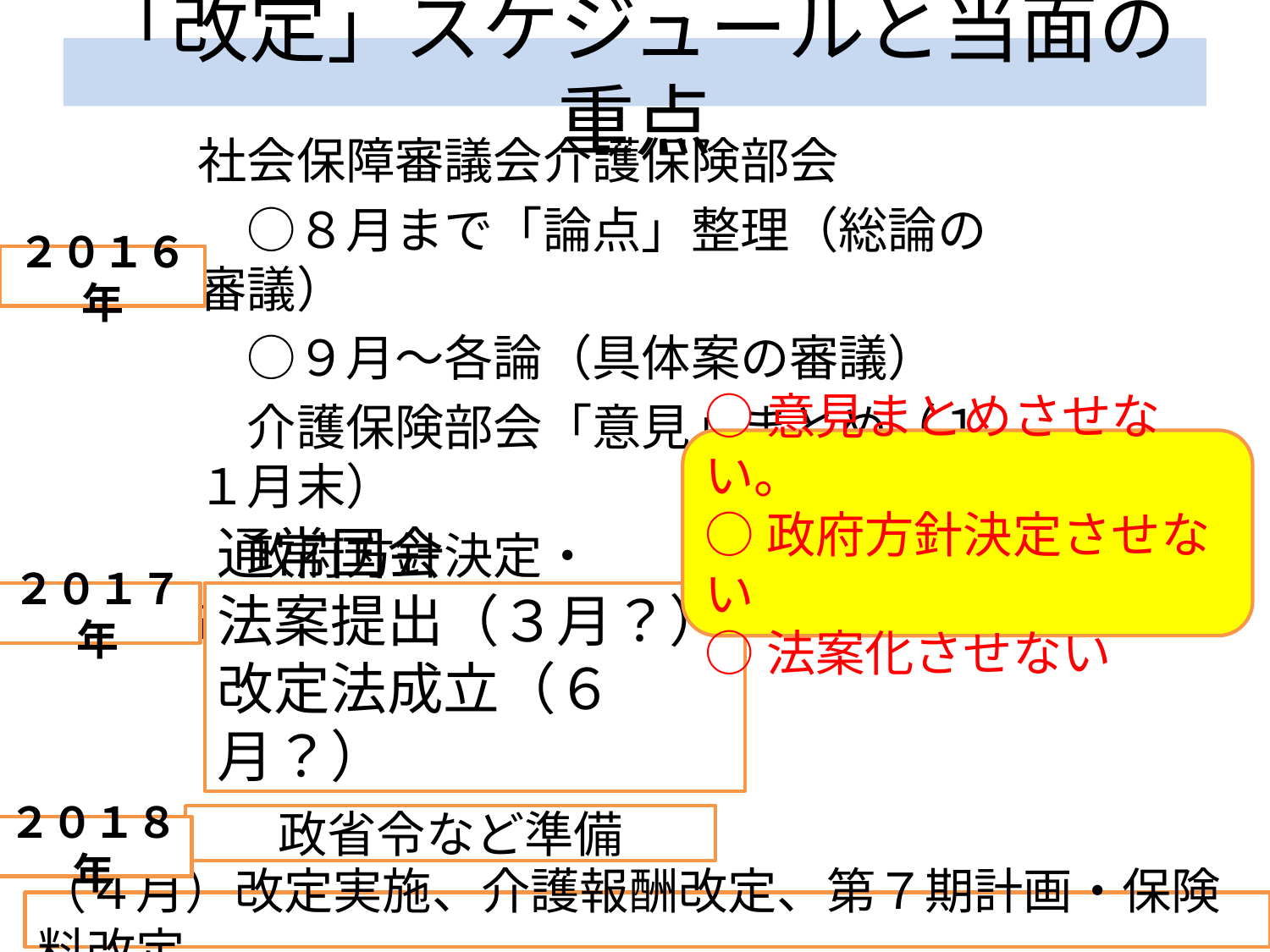

# 「改定」スケジュールと当面の重点
社会保障審議会介護保険部会
　○８月まで「論点」整理（総論の審議）
　○９月～各論（具体案の審議）
　介護保険部会「意見」まとめ（１１月末）
　政府方針決定・
改定法案要綱作成

２０１６年
○意見まとめさせない。
○政府方針決定させない
○法案化させない
２０１７年
通常国会
法案提出（３月？）
改定法成立（６月？）

政省令など準備
２０１８年
（４月）改定実施、介護報酬改定、第７期計画・保険料改定